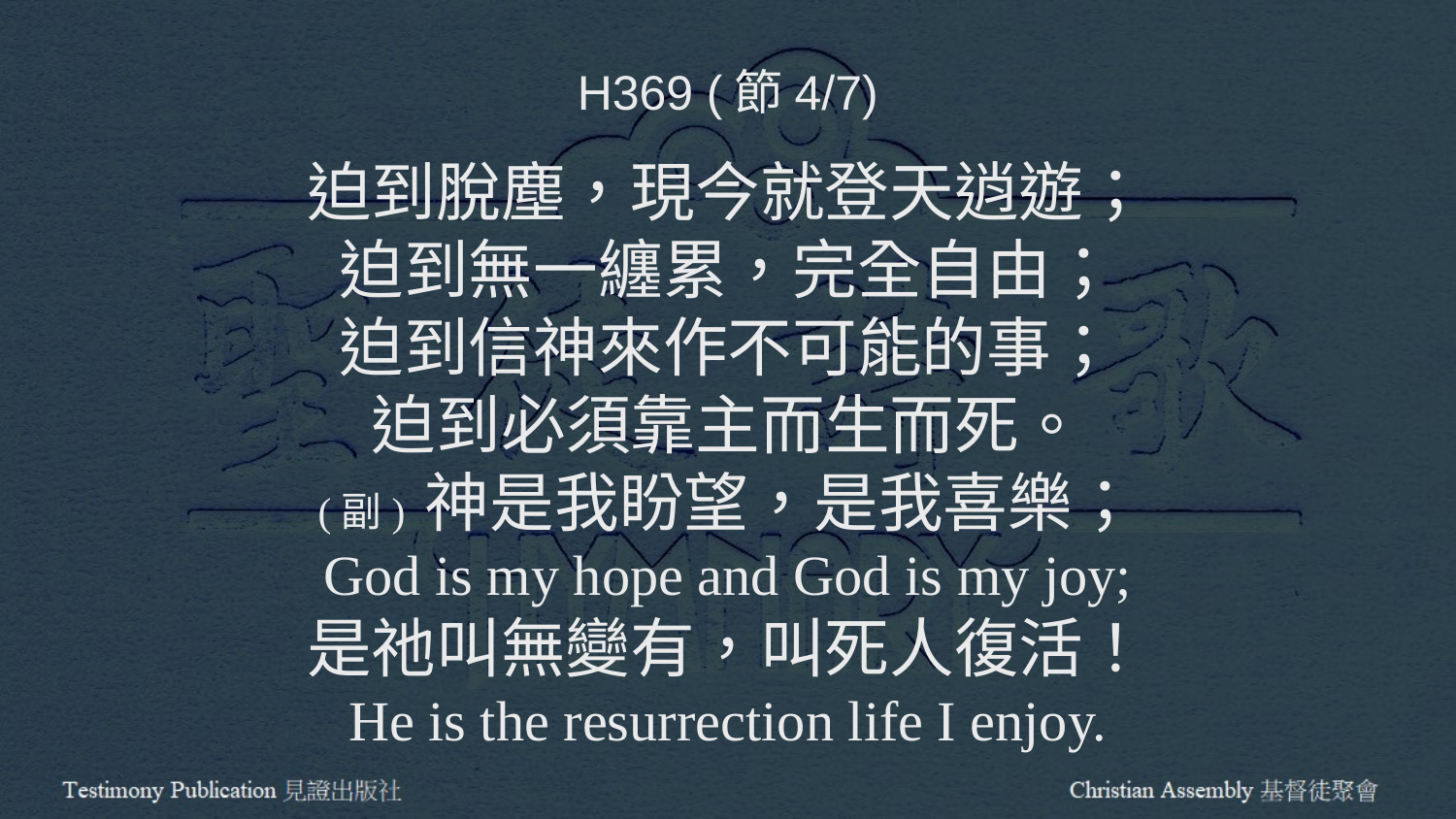

H369 (節4/7)

迫到脫塵，現今就登天逍遊；
迫到無一纏累，完全自由；
迫到信神來作不可能的事；
迫到必須靠主而生而死。
(副) 神是我盼望，是我喜樂；
God is my hope and God is my joy;
是祂叫無變有，叫死人復活！
He is the resurrection life I enjoy.